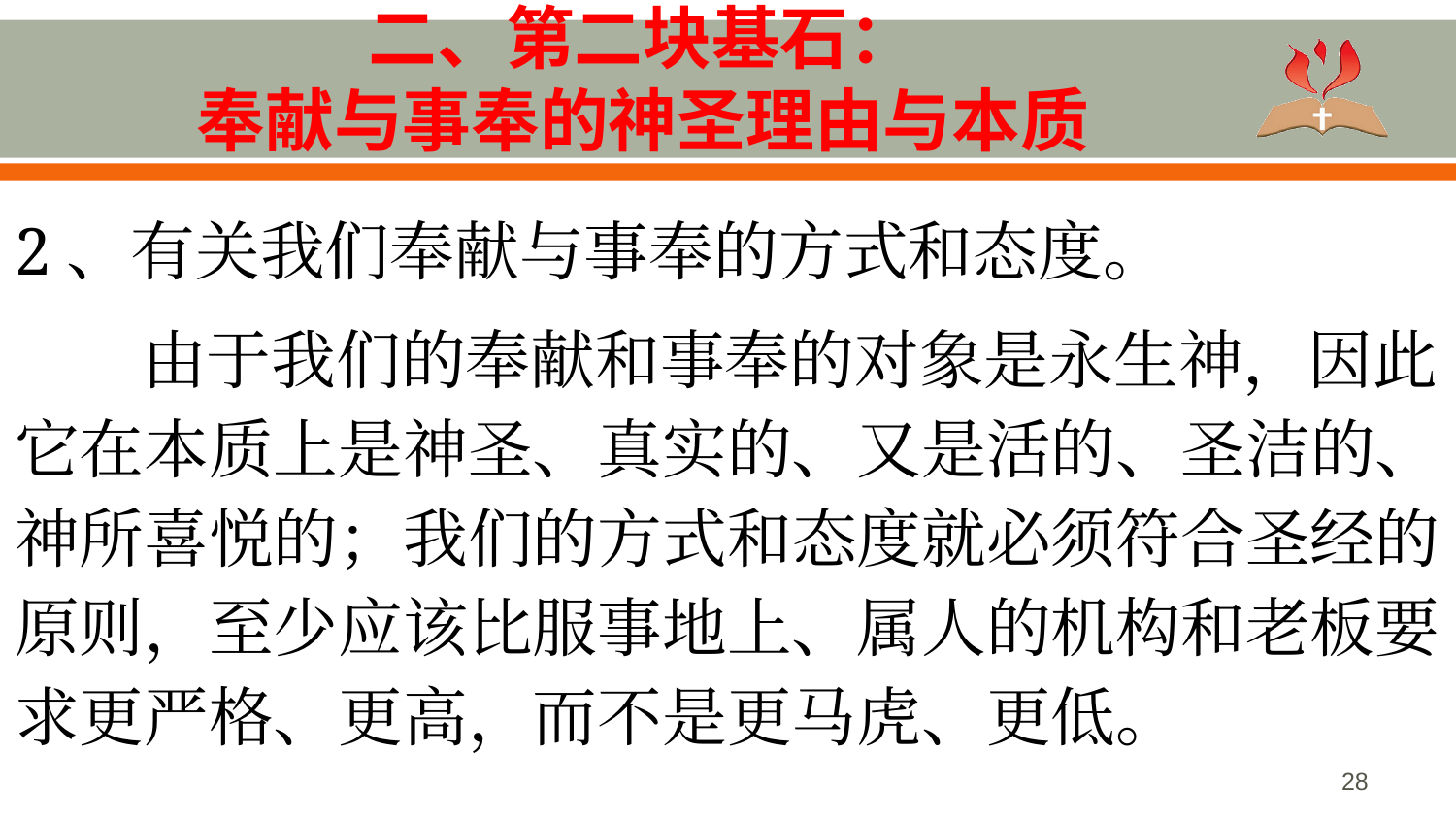

# 二、第二块基石： 奉献与事奉的神圣理由与本质
2、有关我们奉献与事奉的方式和态度。
由于我们的奉献和事奉的对象是永生神，因此它在本质上是神圣、真实的、又是活的、圣洁的、神所喜悦的；我们的方式和态度就必须符合圣经的原则，至少应该比服事地上、属人的机构和老板要求更严格、更高，而不是更马虎、更低。

28